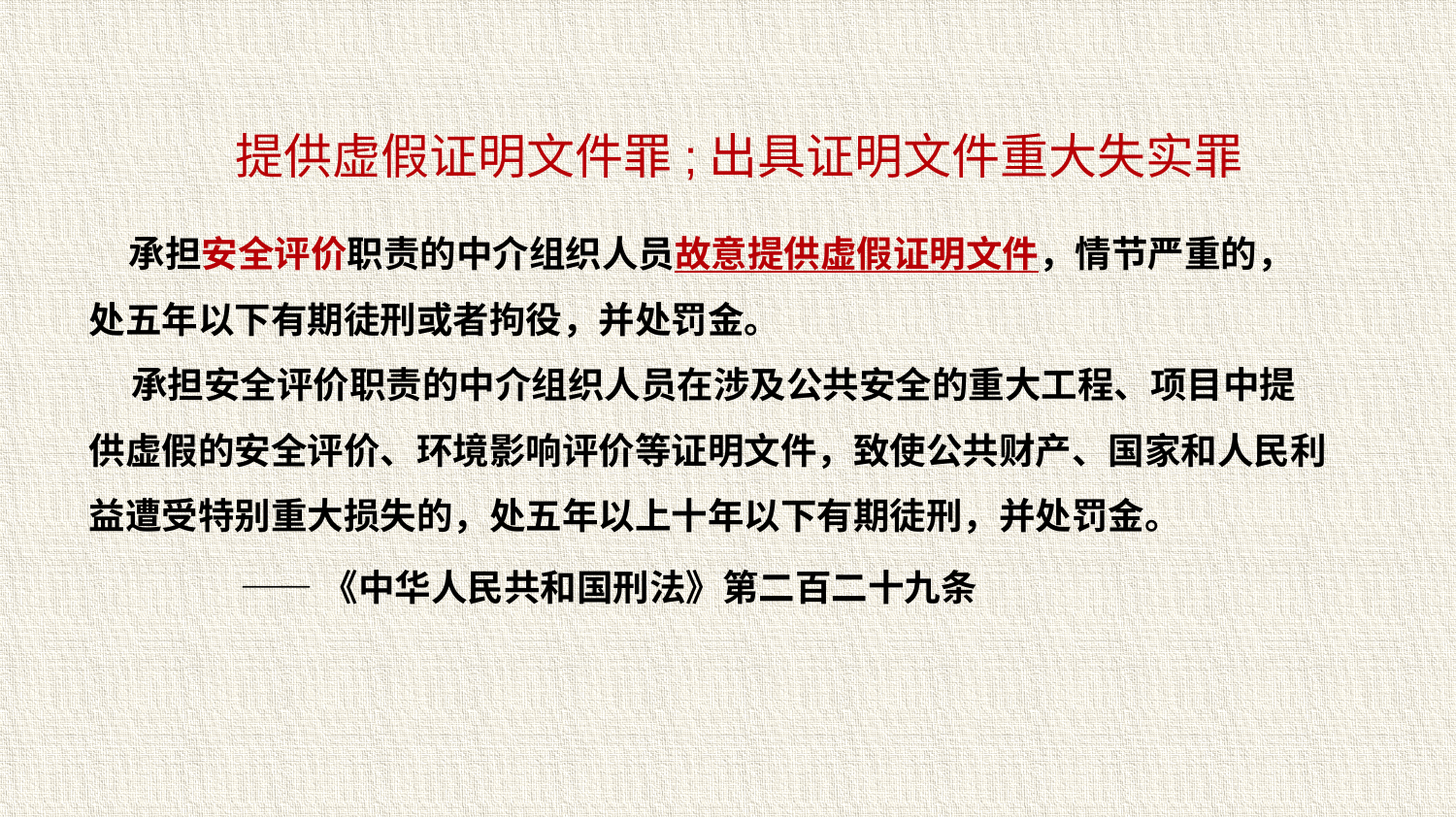

提供虚假证明文件罪;出具证明文件重大失实罪
     承担安全评价职责的中介组织人员故意提供虚假证明文件，情节严重的，处五年以下有期徒刑或者拘役，并处罚金。
    承担安全评价职责的中介组织人员在涉及公共安全的重大工程、项目中提供虚假的安全评价、环境影响评价等证明文件，致使公共财产、国家和人民利益遭受特别重大损失的，处五年以上十年以下有期徒刑，并处罚金。
                         ——《中华人民共和国刑法》第二百二十九条